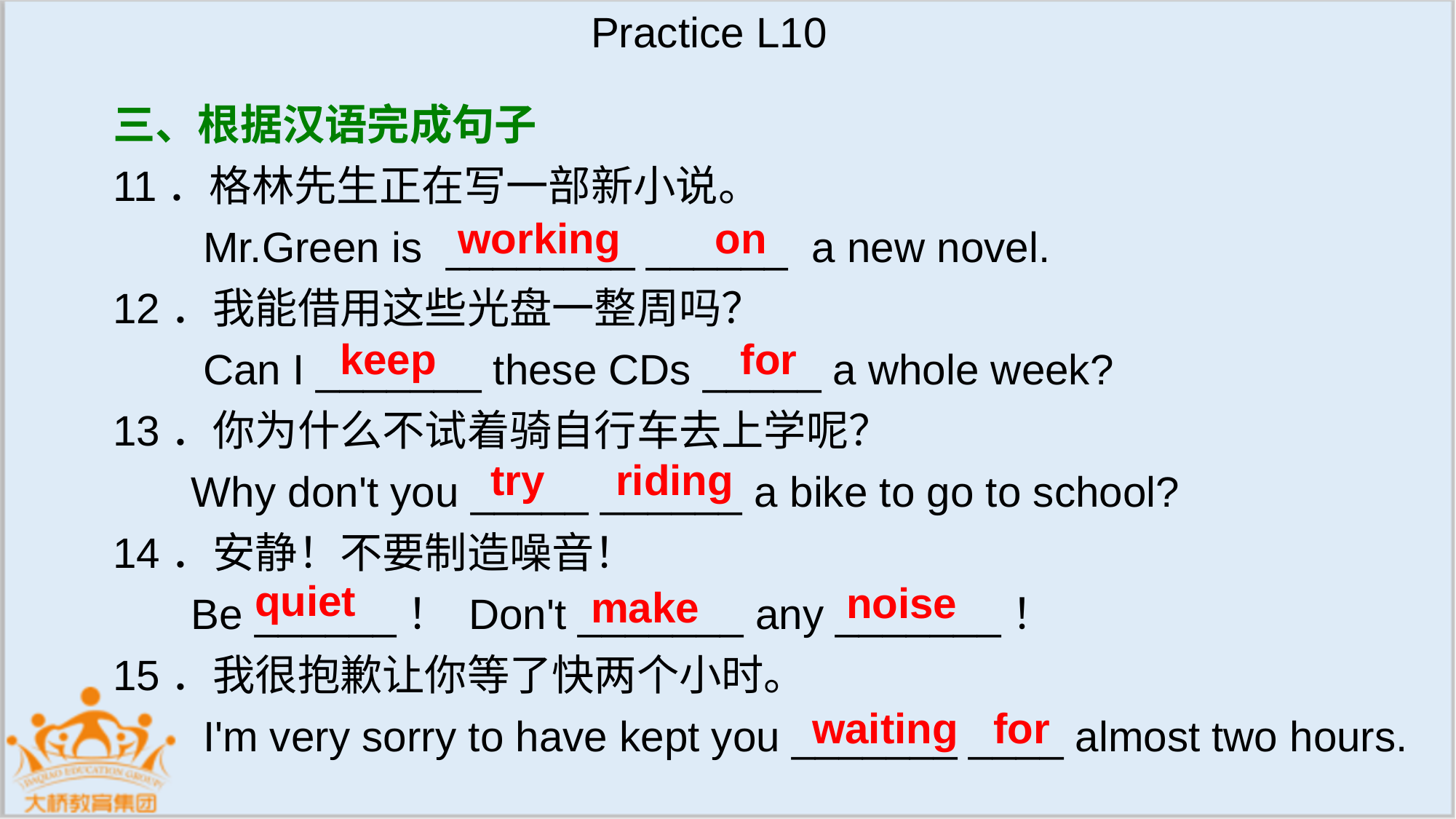

Practice L10
三、根据汉语完成句子
11．格林先生正在写一部新小说。
   Mr.Green is  ________ ______  a new novel.
12．我能借用这些光盘一整周吗？
   Can I _______ these CDs _____ a whole week?
13．你为什么不试着骑自行车去上学呢？
  Why don't you _____ ______ a bike to go to school?
14．安静！不要制造噪音！
  Be ______！ Don't _______ any _______！
15．我很抱歉让你等了快两个小时。
   I'm very sorry to have kept you _______ ____ almost two hours.
working        on
keep
for
try      riding
quiet
noise
make
waiting   for